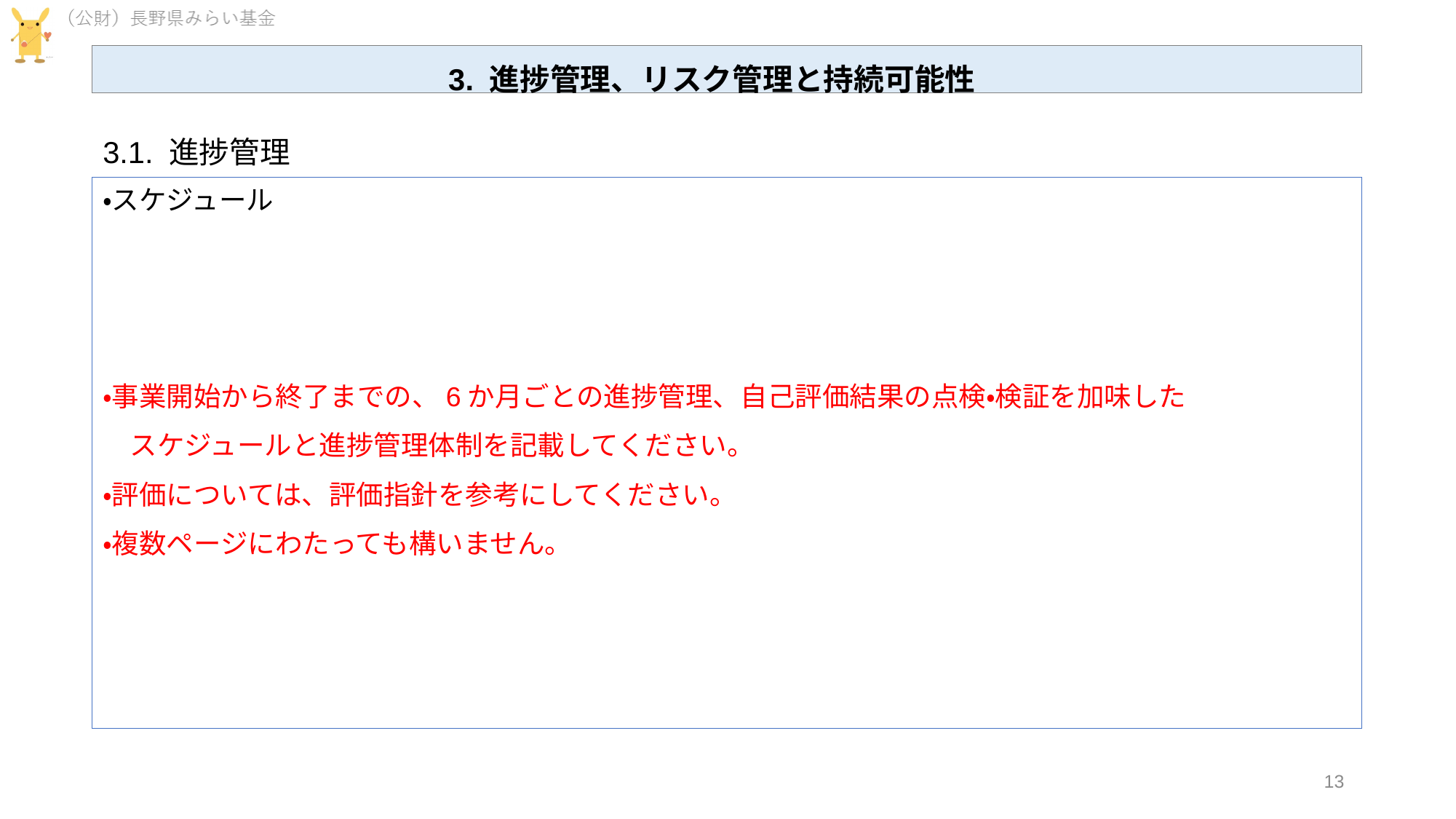

3. 進捗管理、リスク管理と持続可能性
3.1. 進捗管理
・スケジュール

・事業開始から終了までの、6か月ごとの進捗管理、自己評価結果の点検・検証を加味した
　スケジュールと進捗管理体制を記載してください。
・評価については、評価指針を参考にしてください。
・複数ページにわたっても構いません。

13